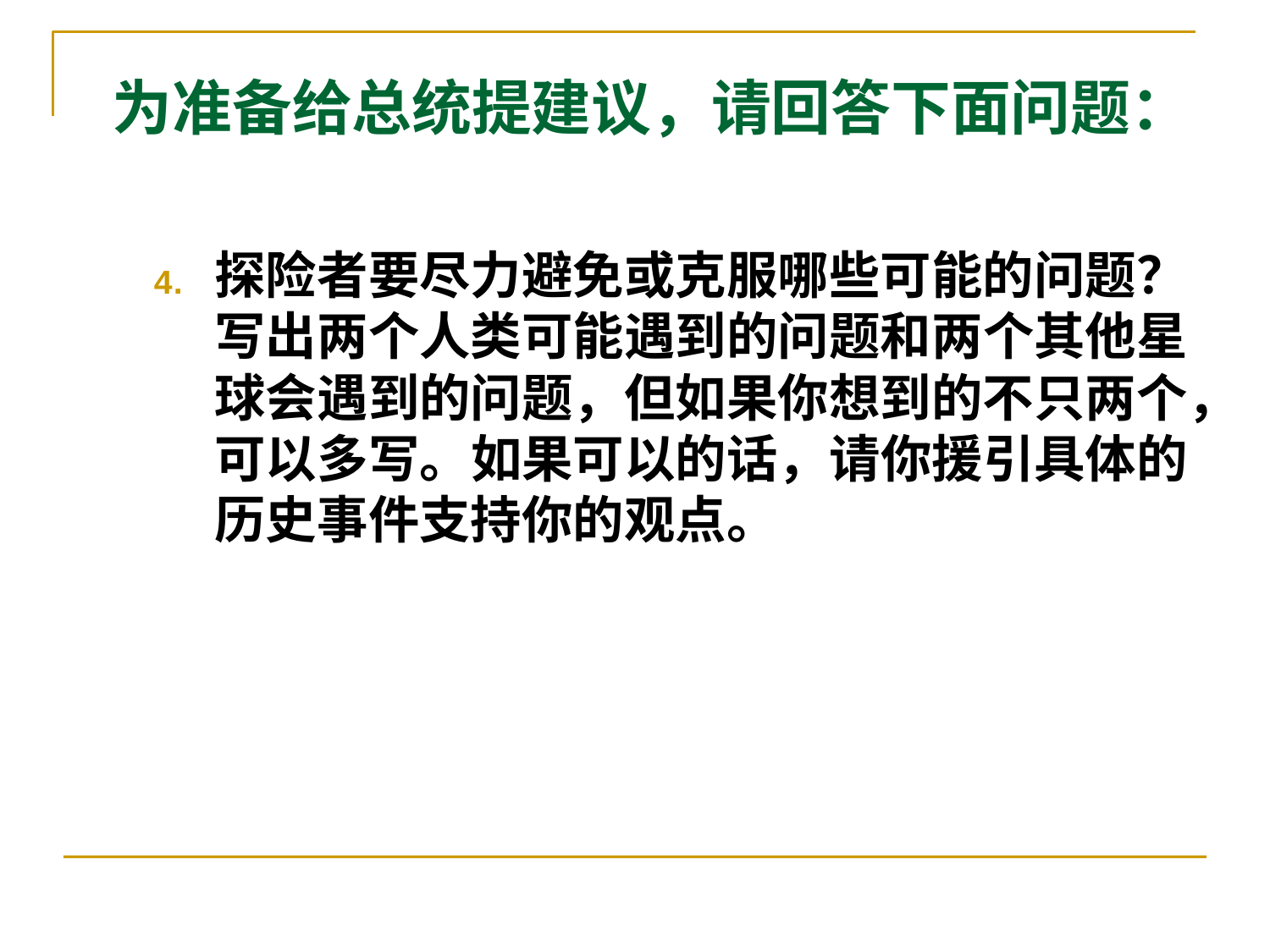

# 为准备给总统提建议，请回答下面问题：
探险者要尽力避免或克服哪些可能的问题？写出两个人类可能遇到的问题和两个其他星球会遇到的问题，但如果你想到的不只两个，可以多写。如果可以的话，请你援引具体的历史事件支持你的观点。